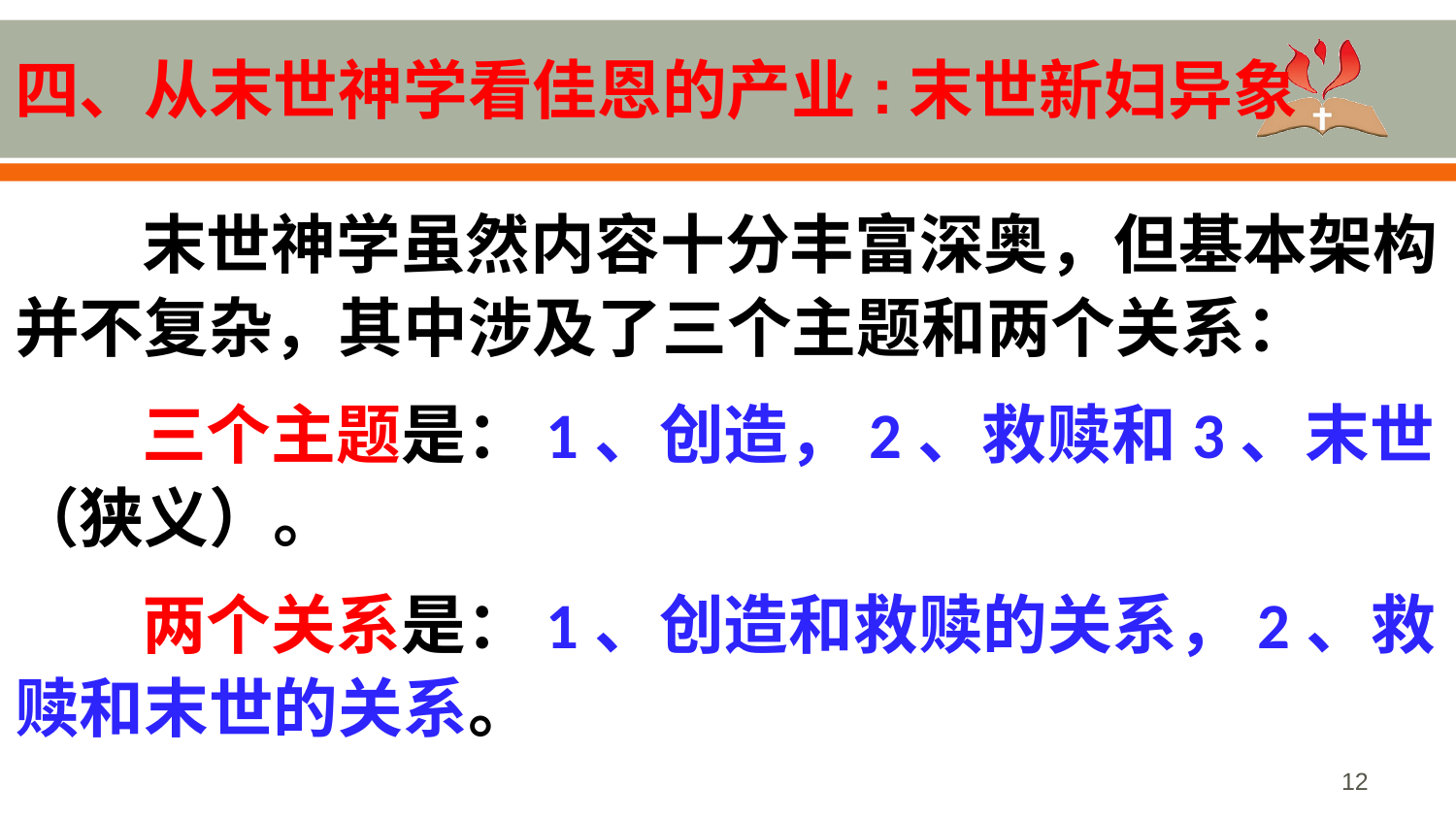

# 四、从末世神学看佳恩的产业:末世新妇异象
末世神学虽然内容十分丰富深奥，但基本架构并不复杂，其中涉及了三个主题和两个关系：
三个主题是：1、创造，2、救赎和3、末世（狭义）。
两个关系是：1、创造和救赎的关系，2、救赎和末世的关系。

12